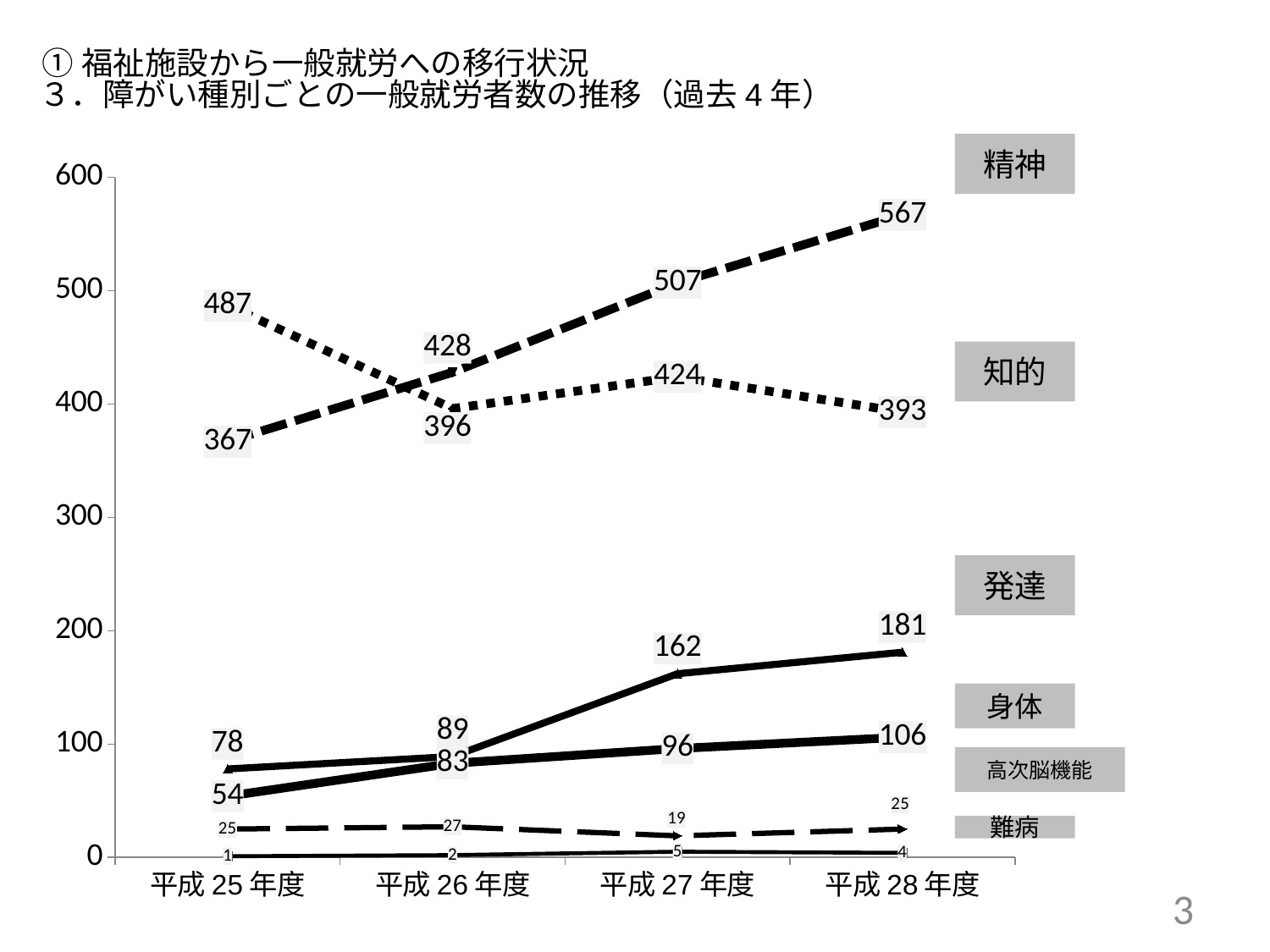

①福祉施設から一般就労への移行状況
３．障がい種別ごとの一般就労者数の推移（過去4年）
精神

### Chart

| Category | 身体障がい | 知的障がい | 精神障がい | 発達障がい | 高次脳機能障がい | 難病 |
|---|---|---|---|---|---|---|
| 平成25年度 | 54.0 | 487.0 | 367.0 | 78.0 | 25.0 | 1.0 |
| 平成26年度 | 83.0 | 396.0 | 428.0 | 89.0 | 27.0 | 2.0 |
| 平成27年度 | 96.0 | 424.0 | 507.0 | 162.0 | 19.0 | 5.0 |
| 平成28年度 | 106.0 | 393.0 | 567.0 | 181.0 | 25.0 | 4.0 |
知的
発達
身体
高次脳機能
難病
3